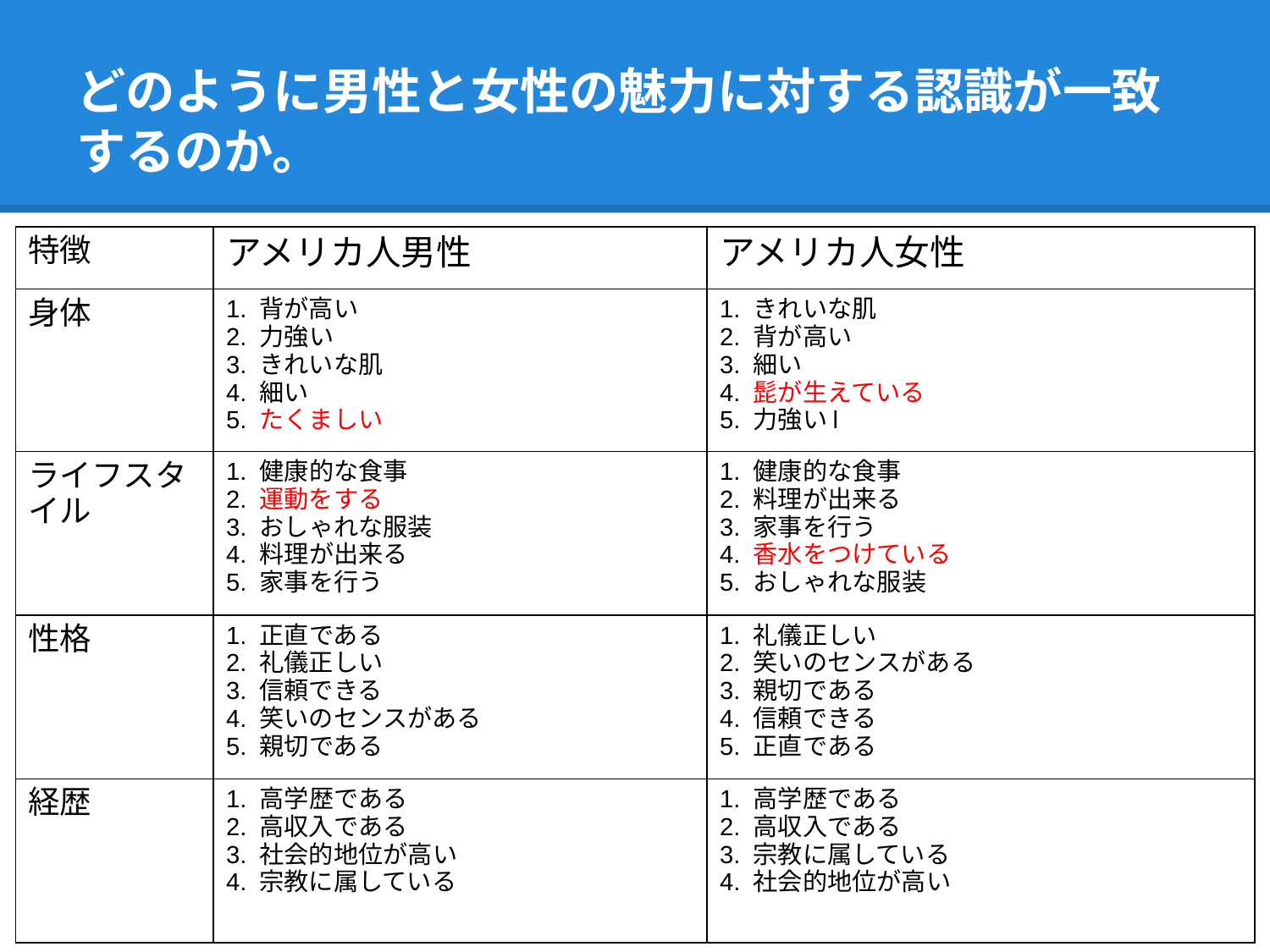

# どのように男性と女性の魅力に対する認識が一致するのか。
| 特徴 | アメリカ人男性 | アメリカ人女性 |
| --- | --- | --- |
| 身体 | 1. 背が高い 2. 力強い 3. きれいな肌 4. 細い 5. たくましい | 1. きれいな肌 2. 背が高い 3. 細い 4. 髭が生えている 5. 力強いl |
| ライフスタイル | 1. 健康的な食事 2. 運動をする 3. おしゃれな服装 4. 料理が出来る 5. 家事を行う | 1. 健康的な食事 2. 料理が出来る 3. 家事を行う 4. 香水をつけている 5. おしゃれな服装 |
| 性格 | 1. 正直である 2. 礼儀正しい 3. 信頼できる 4. 笑いのセンスがある 5. 親切である | 1. 礼儀正しい 2. 笑いのセンスがある 3. 親切である 4. 信頼できる 5. 正直である |
| 経歴 | 1. 高学歴である 2. 高収入である 3. 社会的地位が高い 4. 宗教に属している | 1. 高学歴である 2. 高収入である 3. 宗教に属している 4. 社会的地位が高い |